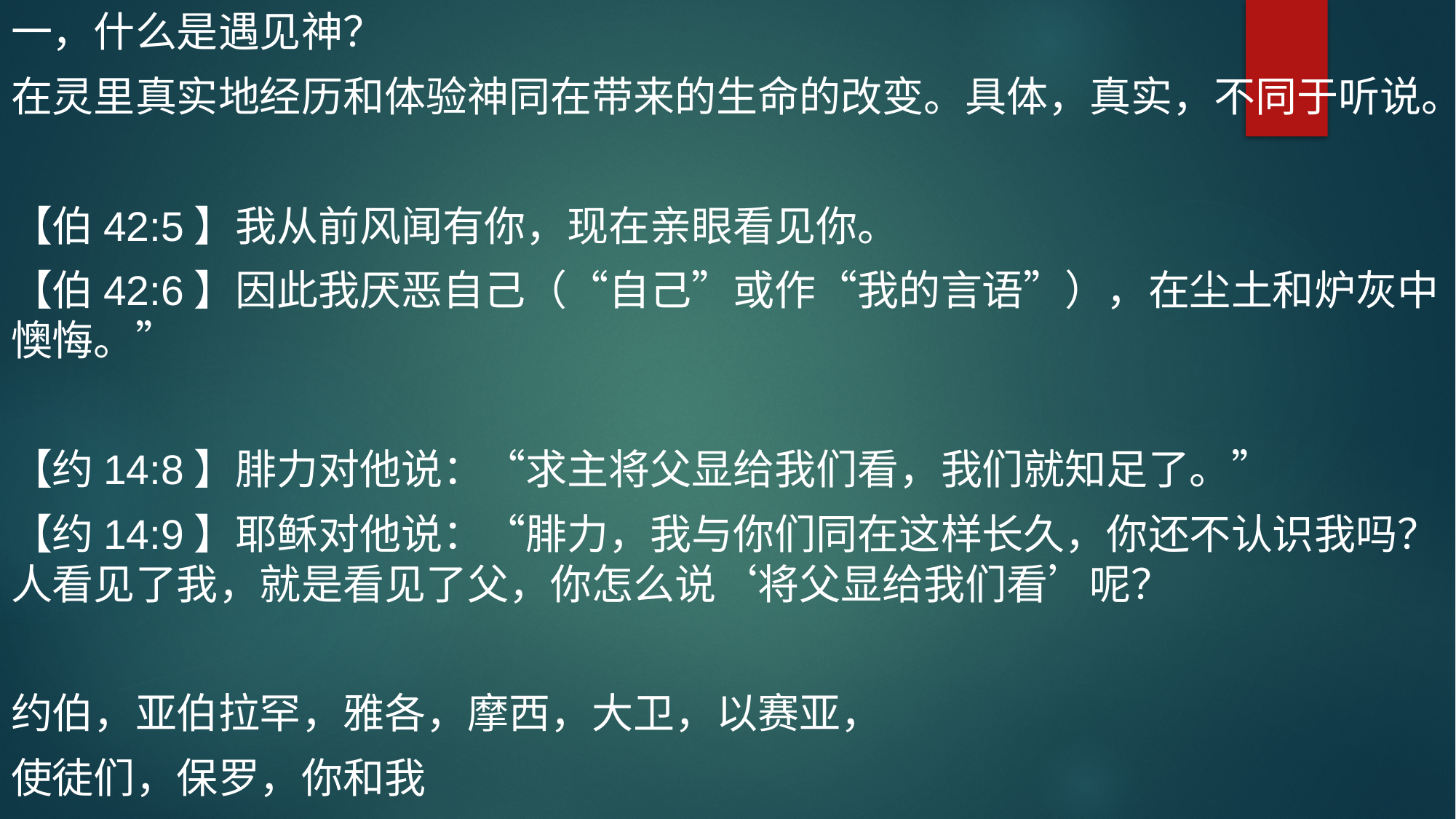

一，什么是遇见神？
在灵里真实地经历和体验神同在带来的生命的改变。具体，真实，不同于听说。

【伯42:5】我从前风闻有你，现在亲眼看见你。
【伯42:6】因此我厌恶自己（“自己”或作“我的言语”），在尘土和炉灰中懊悔。”

【约14:8】腓力对他说：“求主将父显给我们看，我们就知足了。”
【约14:9】耶稣对他说：“腓力，我与你们同在这样长久，你还不认识我吗？人看见了我，就是看见了父，你怎么说‘将父显给我们看’呢？

约伯，亚伯拉罕，雅各，摩西，大卫，以赛亚，
使徒们，保罗，你和我